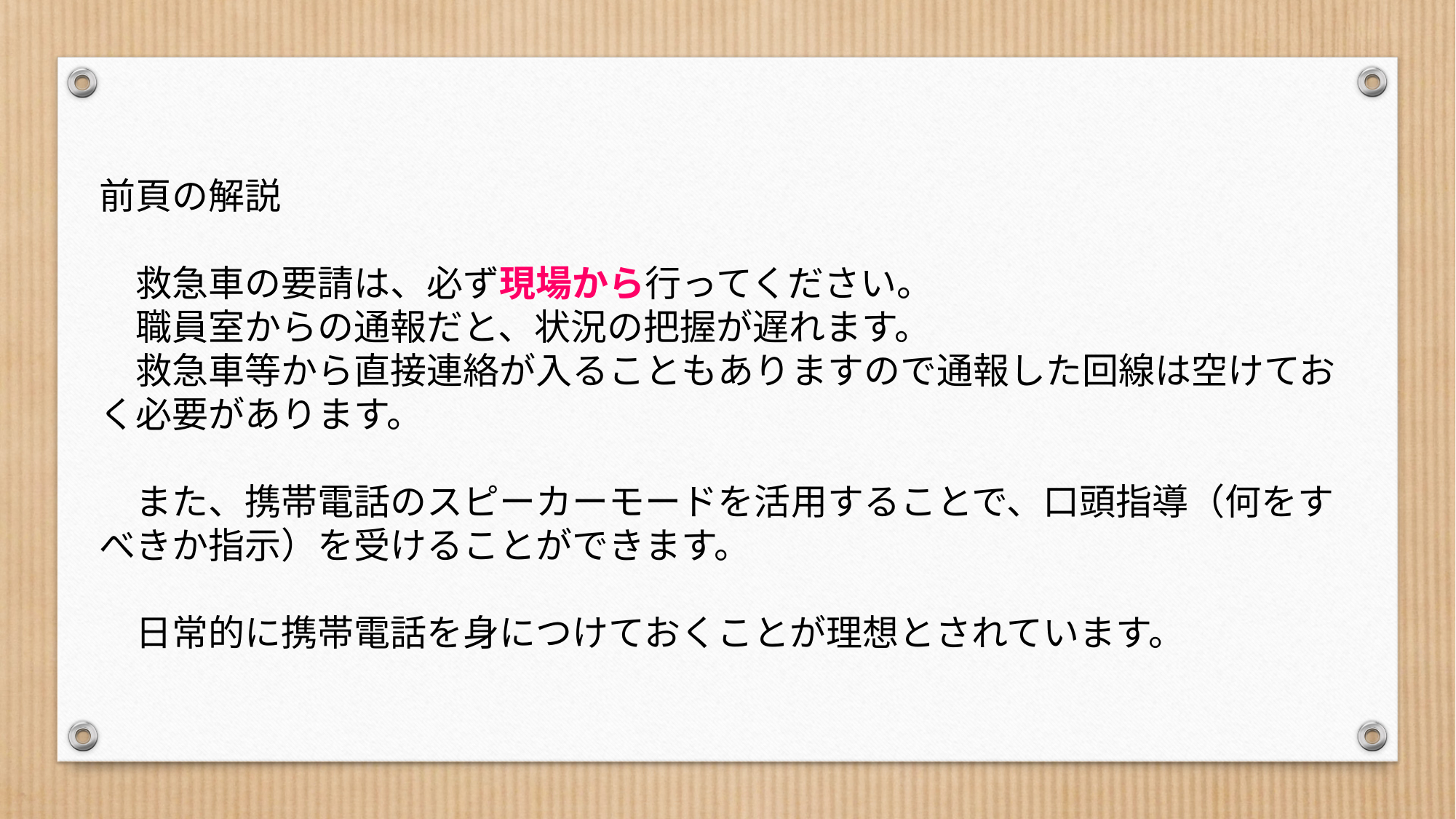

前頁の解説

　救急車の要請は、必ず現場から行ってください。
　職員室からの通報だと、状況の把握が遅れます。
　救急車等から直接連絡が入ることもありますので通報した回線は空けておく必要があります。

　また、携帯電話のスピーカーモードを活用することで、口頭指導（何をすべきか指示）を受けることができます。

　日常的に携帯電話を身につけておくことが理想とされています。